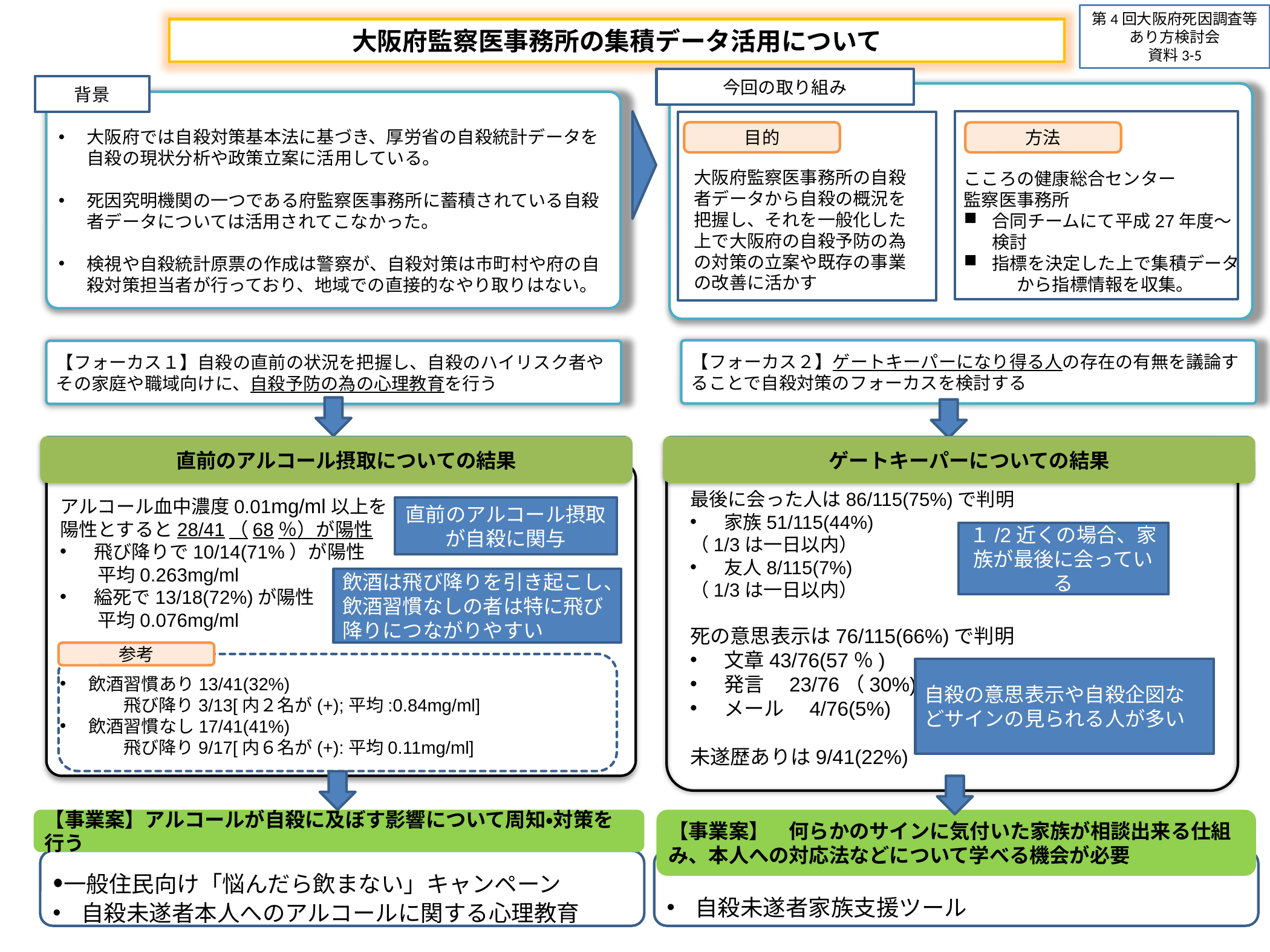

第4回大阪府死因調査等あり方検討会
資料3-5
大阪府監察医事務所の集積データ活用について
今回の取り組み
背景

大阪府では自殺対策基本法に基づき、厚労省の自殺統計データを自殺の現状分析や政策立案に活用している。

死因究明機関の一つである府監察医事務所に蓄積されている自殺者データについては活用されてこなかった。

検視や自殺統計原票の作成は警察が、自殺対策は市町村や府の自殺対策担当者が行っており、地域での直接的なやり取りはない。

目的
方法

大阪府監察医事務所の自殺者データから自殺の概況を把握し、それを一般化した上で大阪府の自殺予防の為の対策の立案や既存の事業の改善に活かす
こころの健康総合センター
監察医事務所
合同チームにて平成27年度〜検討
指標を決定した上で集積データ
　　　から指標情報を収集。

【フォーカス２】ゲートキーパーになり得る人の存在の有無を議論することで自殺対策のフォーカスを検討する

【フォーカス１】自殺の直前の状況を把握し、自殺のハイリスク者やその家庭や職域向けに、自殺予防の為の心理教育を行う

　直前のアルコール摂取についての結果
　ゲートキーパーについての結果

アルコール血中濃度0.01mg/ml以上を
陽性とすると28/41（68％）が陽性
飛び降りで10/14(71%）が陽性
　　平均0.263mg/ml
縊死で13/18(72%)が陽性
　　平均0.076mg/ml

飲酒習慣あり13/41(32%)
飛び降り3/13[内２名が(+);平均:0.84mg/ml]
飲酒習慣なし17/41(41%)
飛び降り9/17[内６名が(+):平均0.11mg/ml]

最後に会った人は86/115(75%)で判明
家族51/115(44%)
（1/3は一日以内）
友人8/115(7%)
（1/3は一日以内）

死の意思表示は76/115(66%)で判明
文章43/76(57％)
発言　23/76（30%)
メール　4/76(5%)

未遂歴ありは9/41(22%)

直前のアルコール摂取が自殺に関与
１/2近くの場合、家族が最後に会っている
飲酒は飛び降りを引き起こし、飲酒習慣なしの者は特に飛び降りにつながりやすい
参考

自殺の意思表示や自殺企図などサインの見られる人が多い

【事業案】　何らかのサインに気付いた家族が相談出来る仕組み、本人への対応法などについて学べる機会が必要
【事業案】アルコールが自殺に及ぼす影響について周知・対策を行う

・一般住民向け「悩んだら飲まない」キャンペーン
自殺未遂者本人へのアルコールに関する心理教育

自殺未遂者家族支援ツール